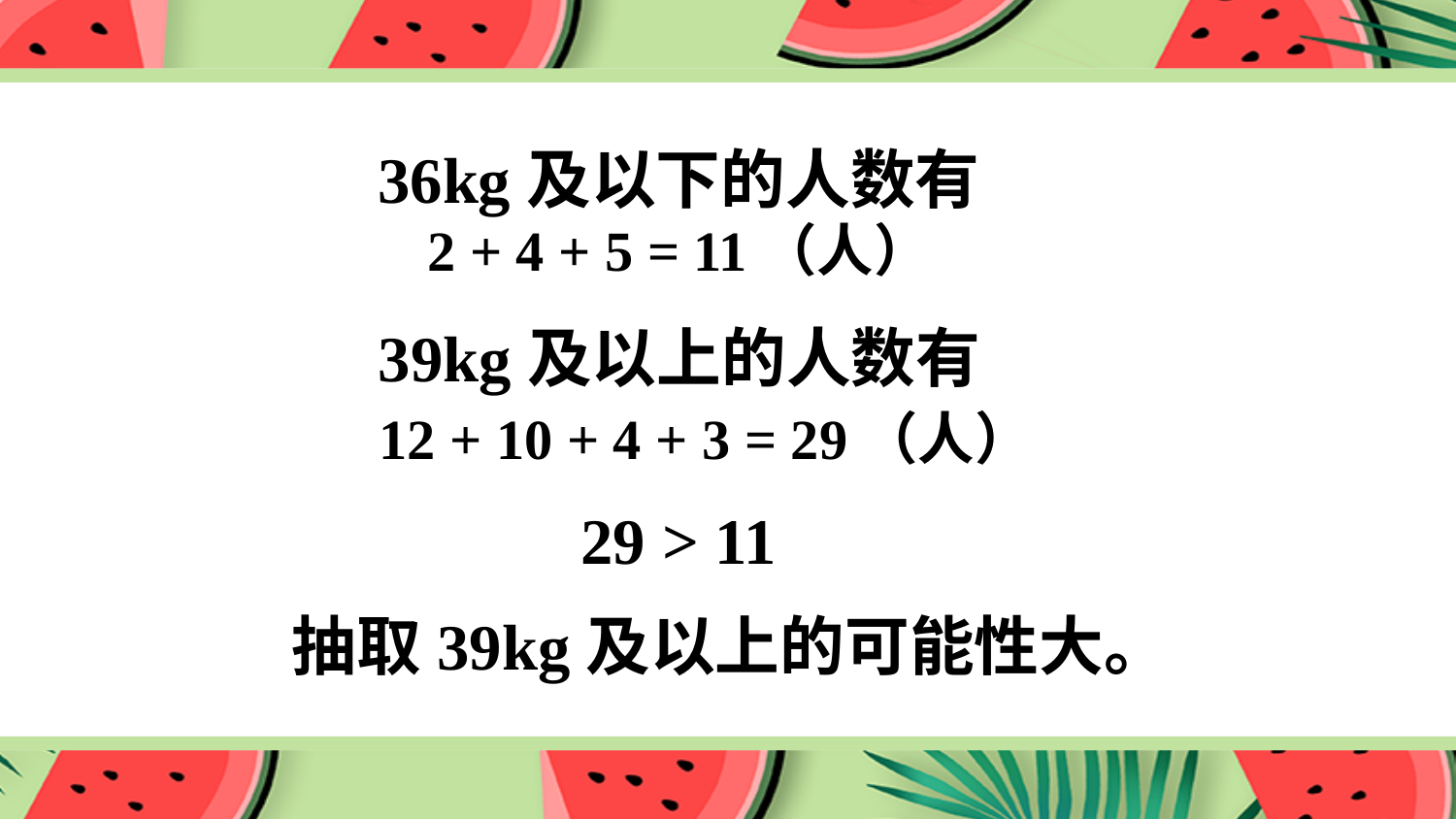

36kg及以下的人数有
2 + 4 + 5 = 11（人）
39kg及以上的人数有
12 + 10 + 4 + 3 = 29（人）
29 > 11
抽取39kg及以上的可能性大。